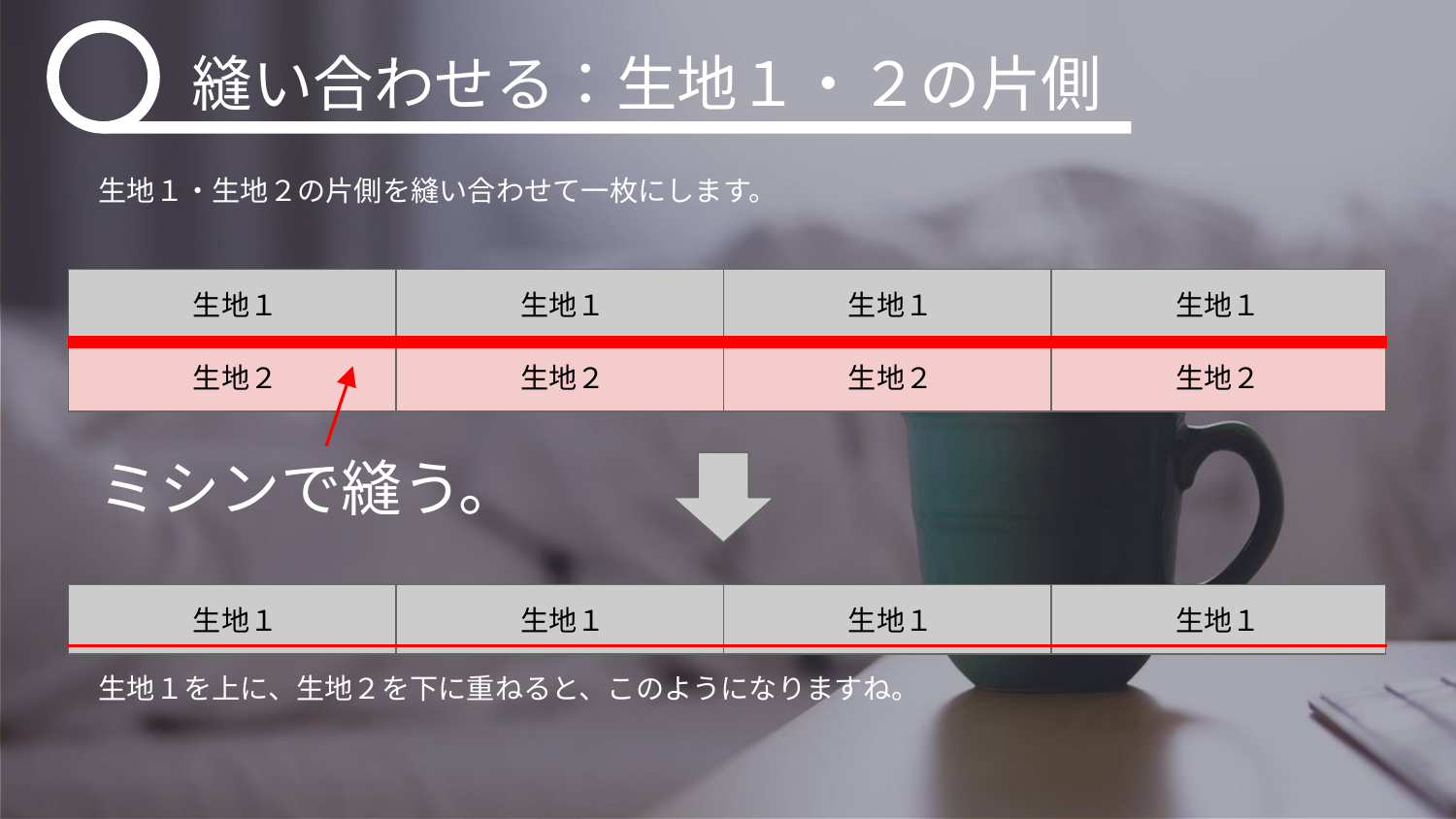

縫い合わせる：生地１・２の片側
生地１・生地２の片側を縫い合わせて一枚にします。
生地１
生地１
生地１
生地１
生地２
生地２
生地２
生地２
ミシンで縫う。

生地１
生地１
生地１
生地１
生地１を上に、生地２を下に重ねると、このようになりますね。